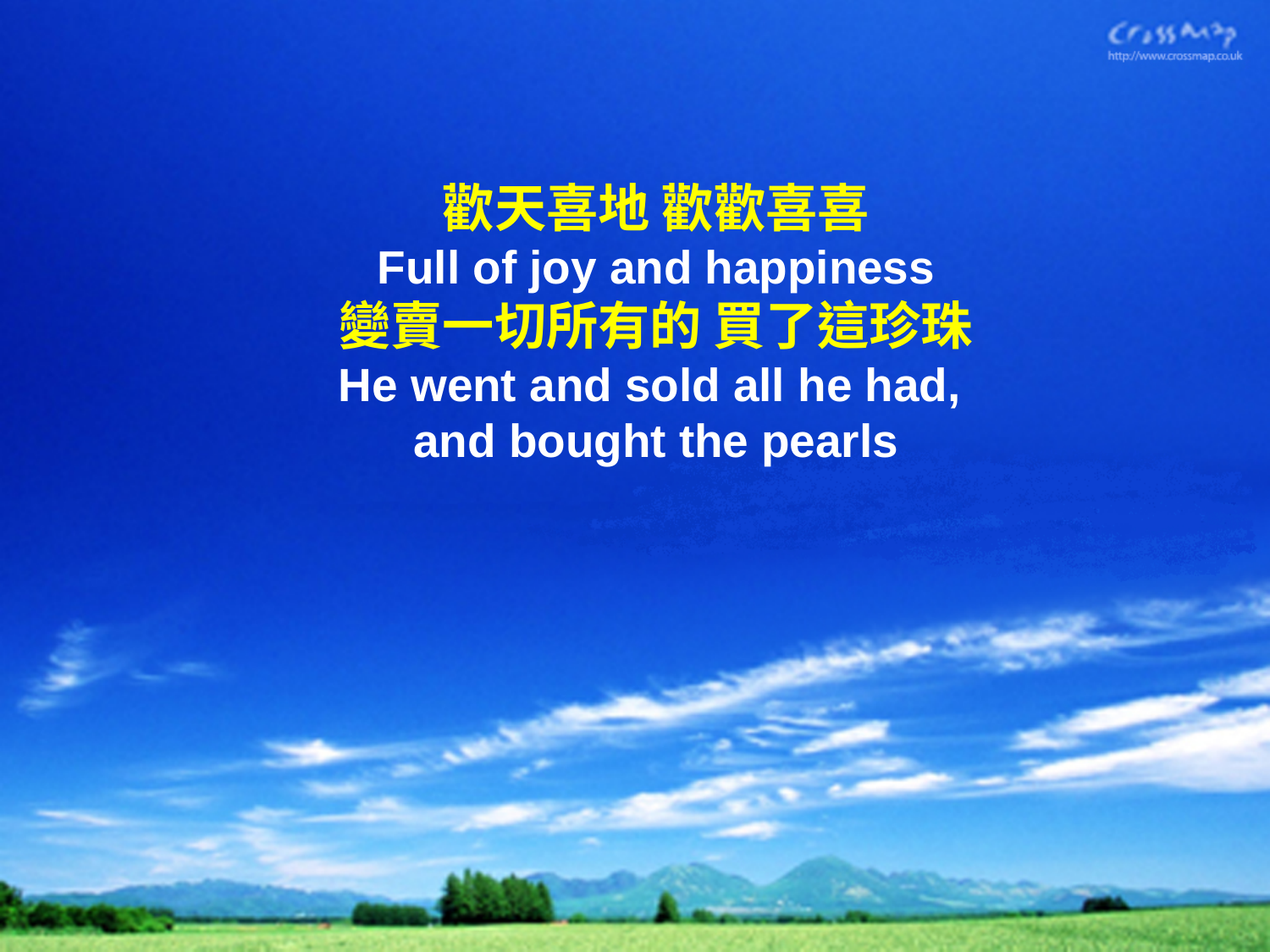

# 歡天喜地 歡歡喜喜 Full of joy and happiness 變賣一切所有的 買了這珍珠 He went and sold all he had, and bought the pearls